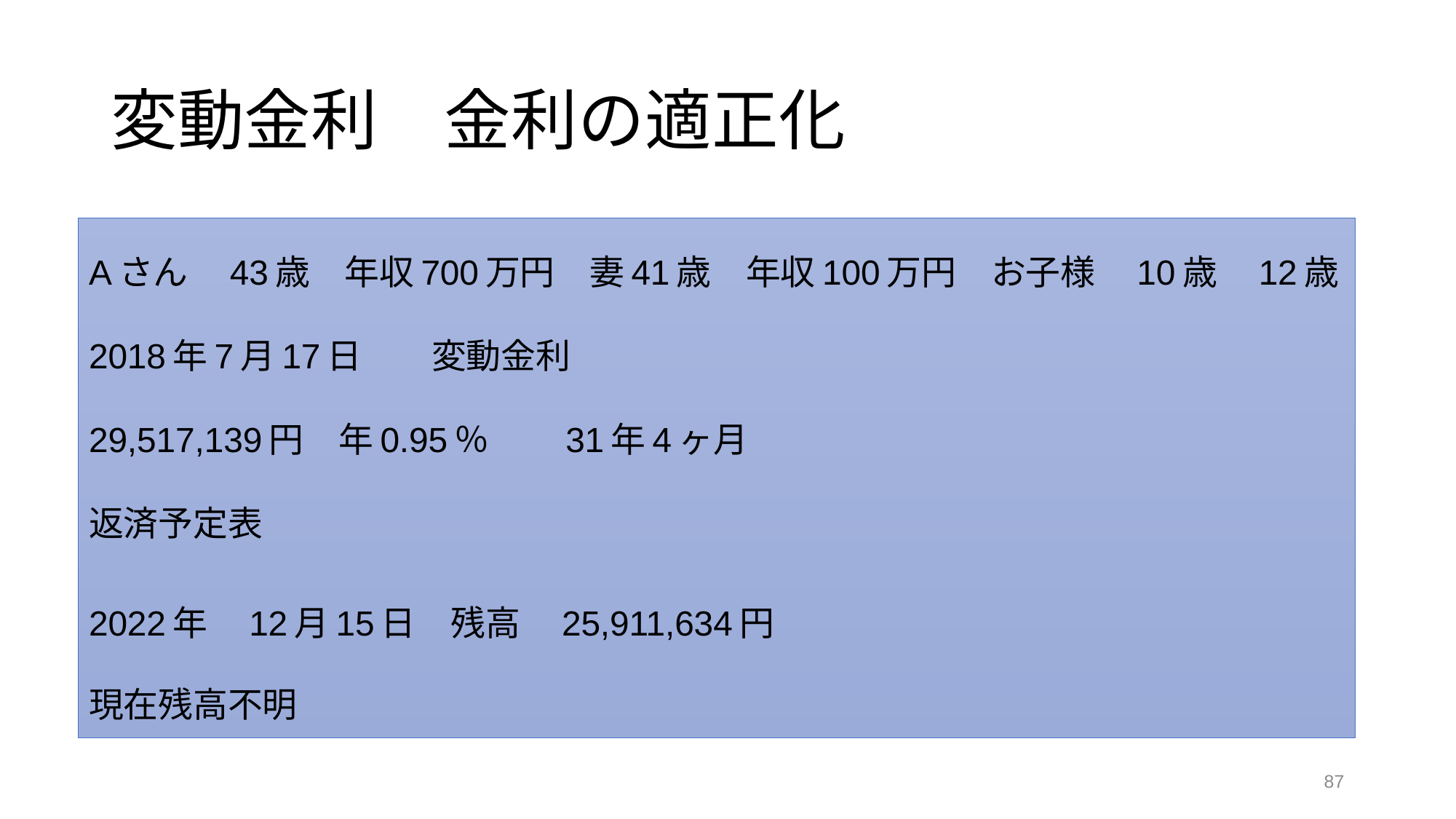

# 変動金利　金利の適正化

Aさん　43歳　年収700万円　妻41歳　年収100万円　お子様　10歳　12歳

2018年7月17日　　変動金利

29,517,139円　年0.95％　　31年4ヶ月

返済予定表

2022年　12月15日　残高　25,911,634円

現在残高不明

87